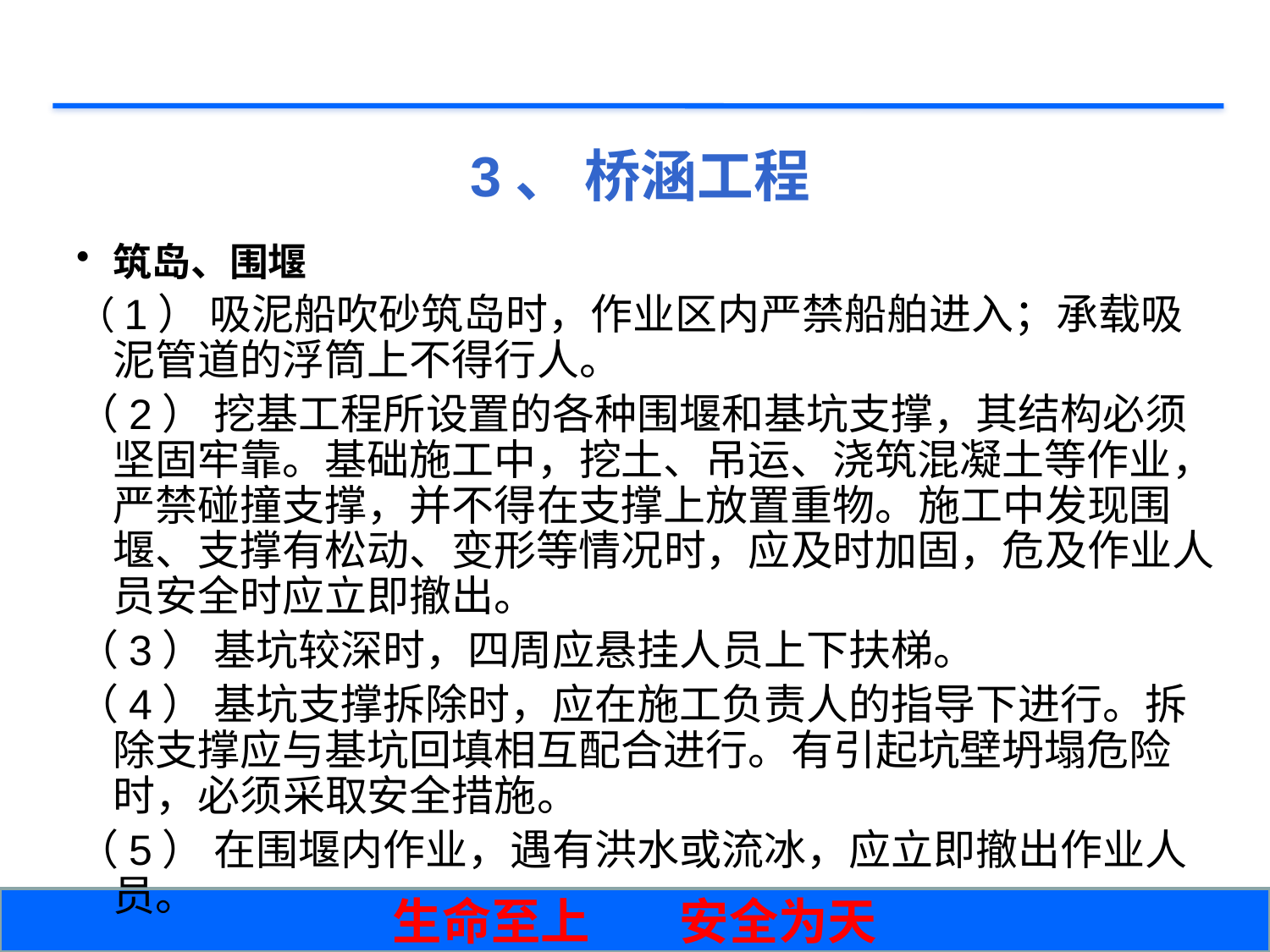

# 3、 桥涵工程
筑岛、围堰
（1） 吸泥船吹砂筑岛时，作业区内严禁船舶进入；承载吸泥管道的浮筒上不得行人。
（2） 挖基工程所设置的各种围堰和基坑支撑，其结构必须坚固牢靠。基础施工中，挖土、吊运、浇筑混凝土等作业，严禁碰撞支撑，并不得在支撑上放置重物。施工中发现围堰、支撑有松动、变形等情况时，应及时加固，危及作业人员安全时应立即撤出。
（3） 基坑较深时，四周应悬挂人员上下扶梯。
（4） 基坑支撑拆除时，应在施工负责人的指导下进行。拆除支撑应与基坑回填相互配合进行。有引起坑壁坍塌危险时，必须采取安全措施。
（5） 在围堰内作业，遇有洪水或流冰，应立即撤出作业人员。